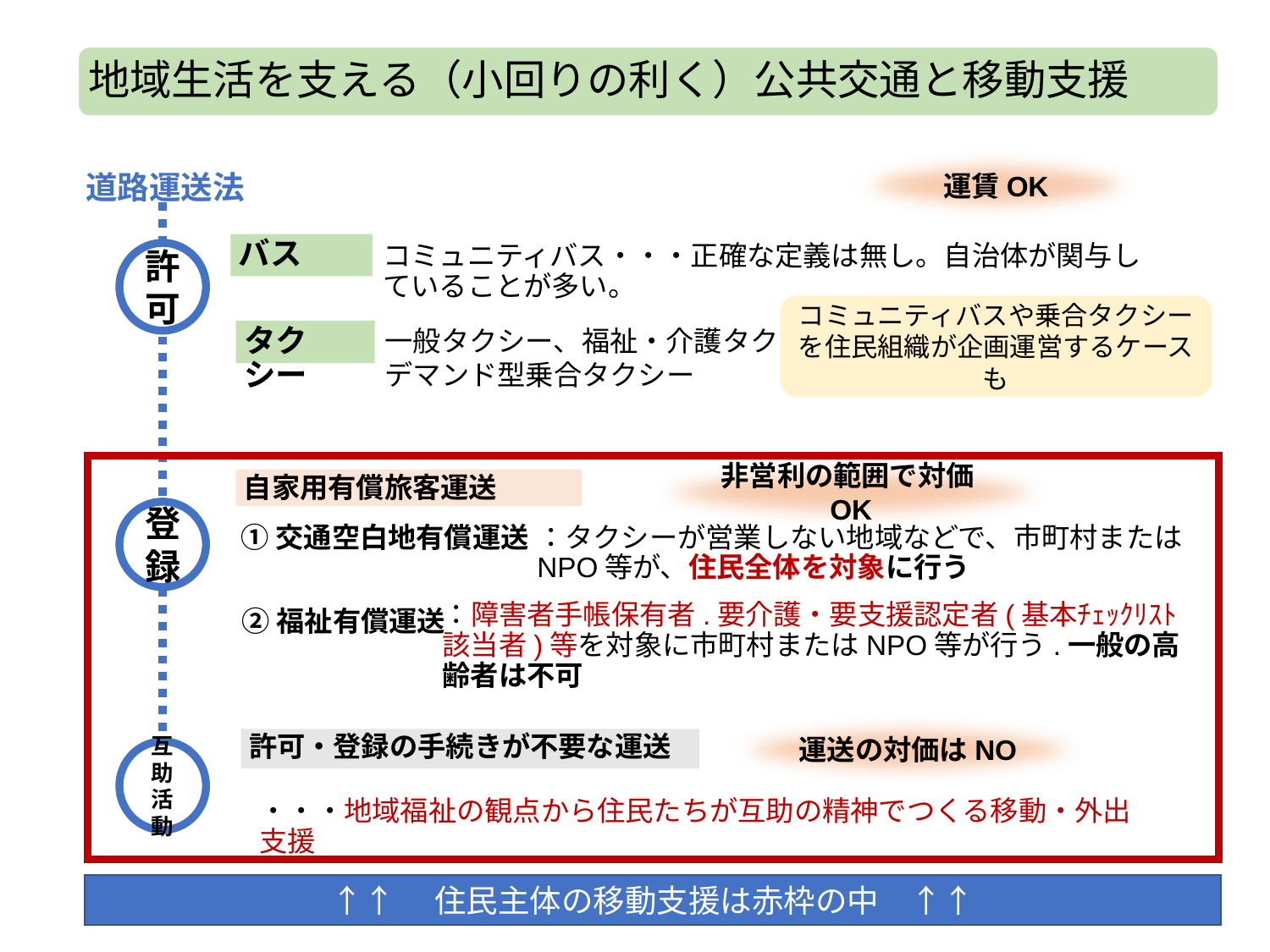

地域生活を支える（小回りの利く）公共交通と移動支援
運賃OK
道路運送法
バス
コミュニティバス・・・正確な定義は無し。自治体が関与していることが多い。
許可
コミュニティバスや乗合タクシーを住民組織が企画運営するケースも
タクシー
一般タクシー、福祉・介護タクシー、
デマンド型乗合タクシー
非営利の範囲で対価OK

自家用有償旅客運送
登録
：タクシーが営業しない地域などで、市町村またはNPO等が、住民全体を対象に行う
①交通空白地有償運送
：障害者手帳保有者.要介護・要支援認定者(基本ﾁｪｯｸﾘｽﾄ該当者)等を対象に市町村またはNPO等が行う.一般の高齢者は不可

②福祉有償運送
運送の対価はNO
許可・登録の手続きが不要な運送
互助活動
・・・地域福祉の観点から住民たちが互助の精神でつくる移動・外出支援
↑↑　住民主体の移動支援は赤枠の中　↑↑
3